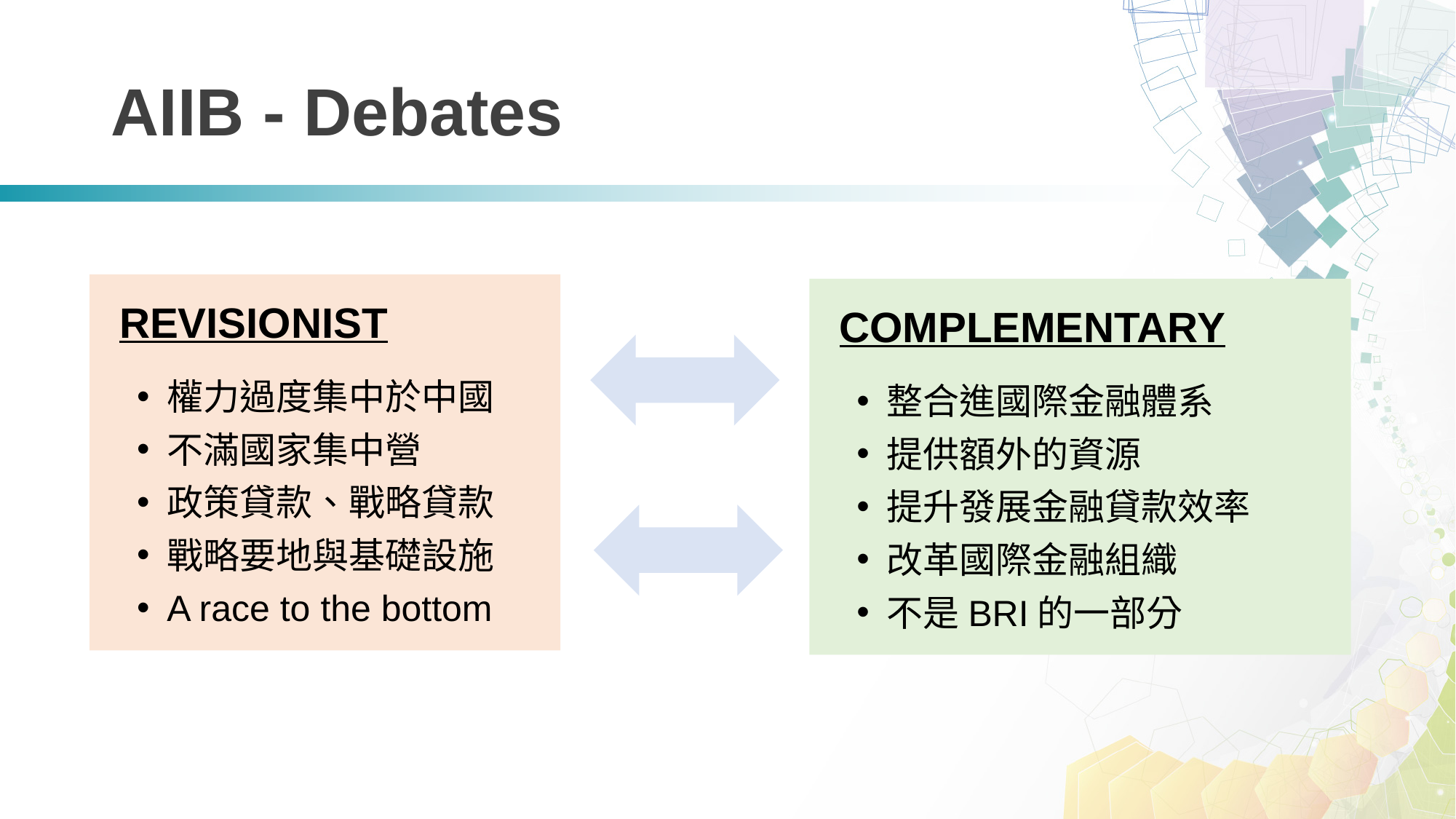

# AIIB - Debates
REVISIONIST
權力過度集中於中國
不滿國家集中營
政策貸款、戰略貸款
戰略要地與基礎設施
A race to the bottom
COMPLEMENTARY
整合進國際金融體系
提供額外的資源
提升發展金融貸款效率
改革國際金融組織
不是BRI的一部分